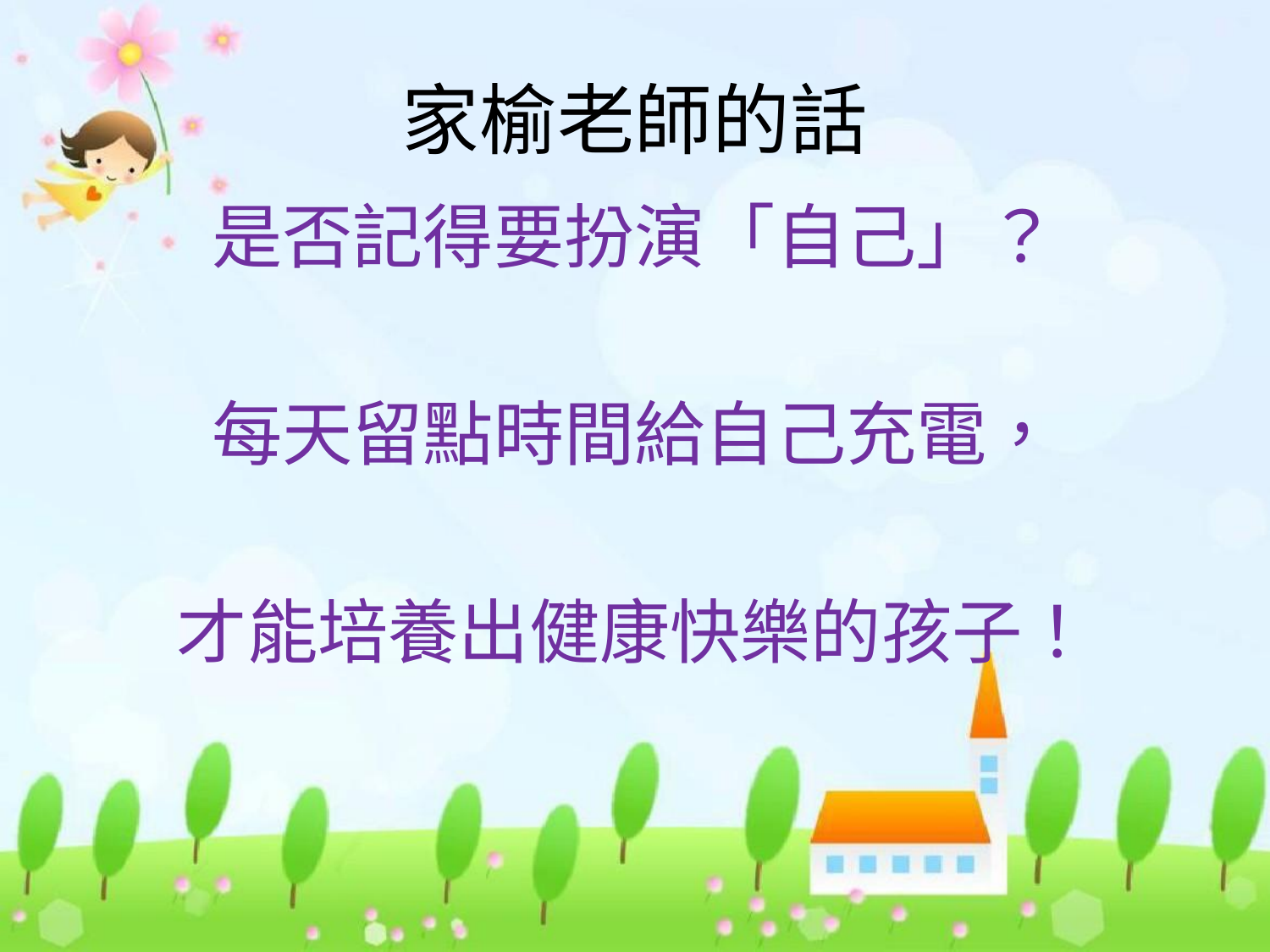

# 家榆老師的話
是否記得要扮演「自己」？

每天留點時間給自己充電，

才能培養出健康快樂的孩子！